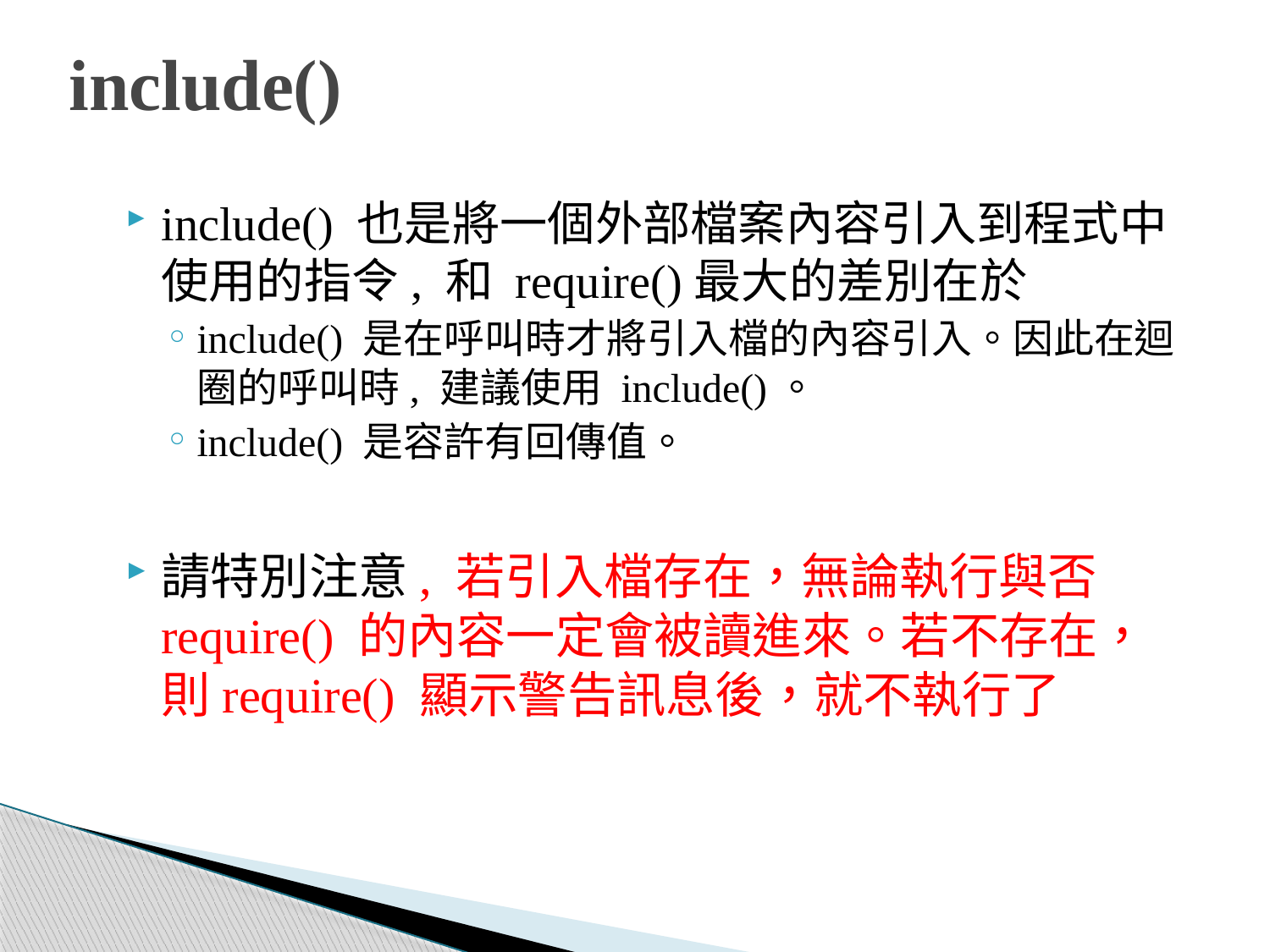

# include()
include() 也是將一個外部檔案內容引入到程式中使用的指令, 和 require()最大的差別在於
include() 是在呼叫時才將引入檔的內容引入。因此在迴圈的呼叫時, 建議使用 include()。
include() 是容許有回傳值。

請特別注意, 若引入檔存在，無論執行與否 require() 的內容一定會被讀進來。若不存在，則require() 顯示警告訊息後，就不執行了